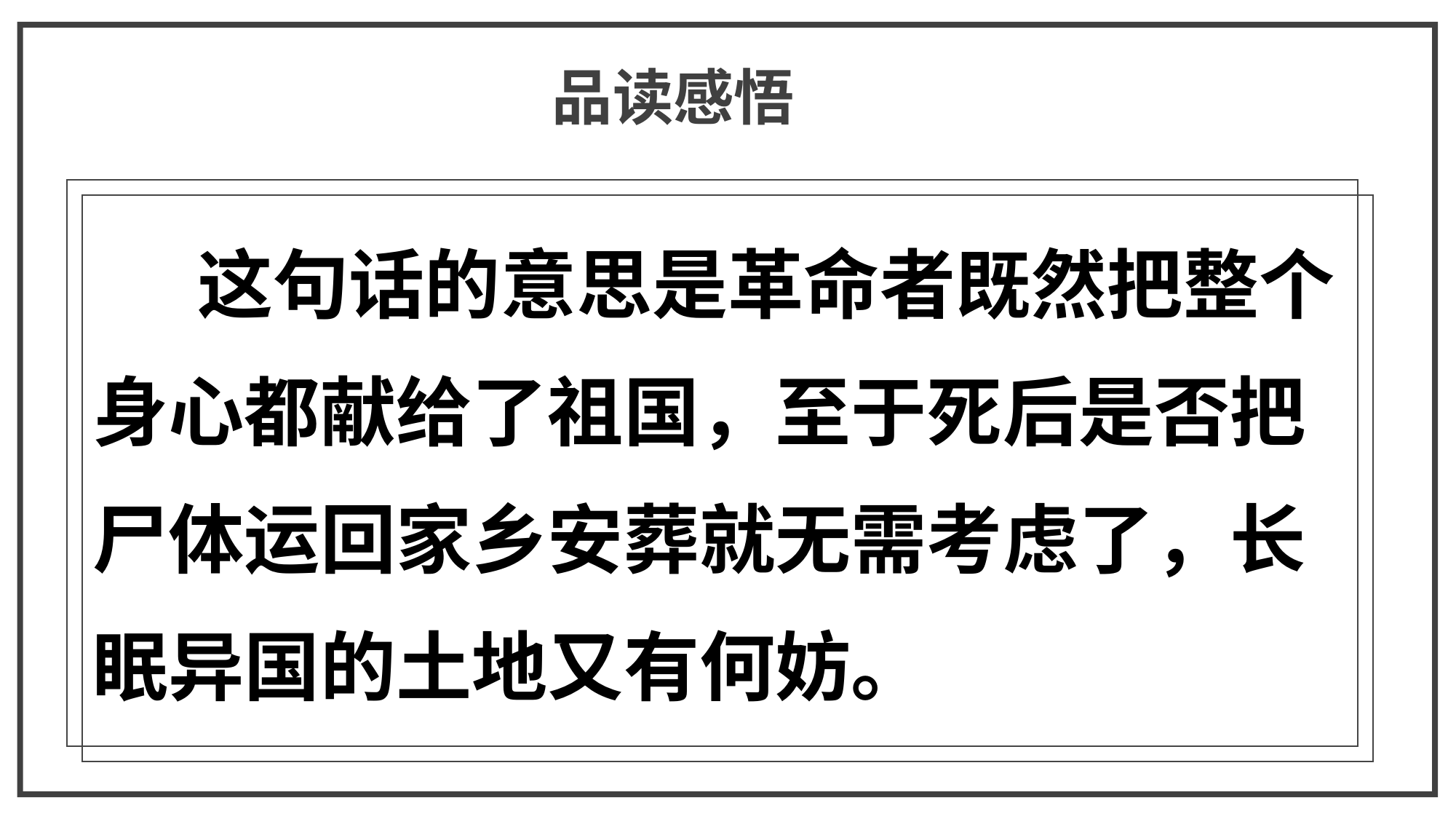

品读感悟

     这句话的意思是革命者既然把整个身心都献给了祖国，至于死后是否把尸体运回家乡安葬就无需考虑了，长眠异国的土地又有何妨。

点击输入标题内容
点击输入标题内容
点击输入标题内容
标题数字等都可以通过点击和重新输入进行更改。建议参考此段文本字体大小风格
标题数字等都可以通过点击和重新输入进行更改。建议参考此段文本字体大小风格
标题数字等都可以通过点击和重新输入进行更改。建议参考此段文本字体大小风格
标题数字等都可以通过点击和重新输入进行更改，菜单开始栏设置中可以对字体、间距、大小、行距等进行修改。建议参考此段文本字体大小风格
标题数字等都可以通过点击和重新输入进行更改，菜单开始栏设置中可以对字体、间距、大小、行距等进行修改。建议参考此段文本字体大小风格